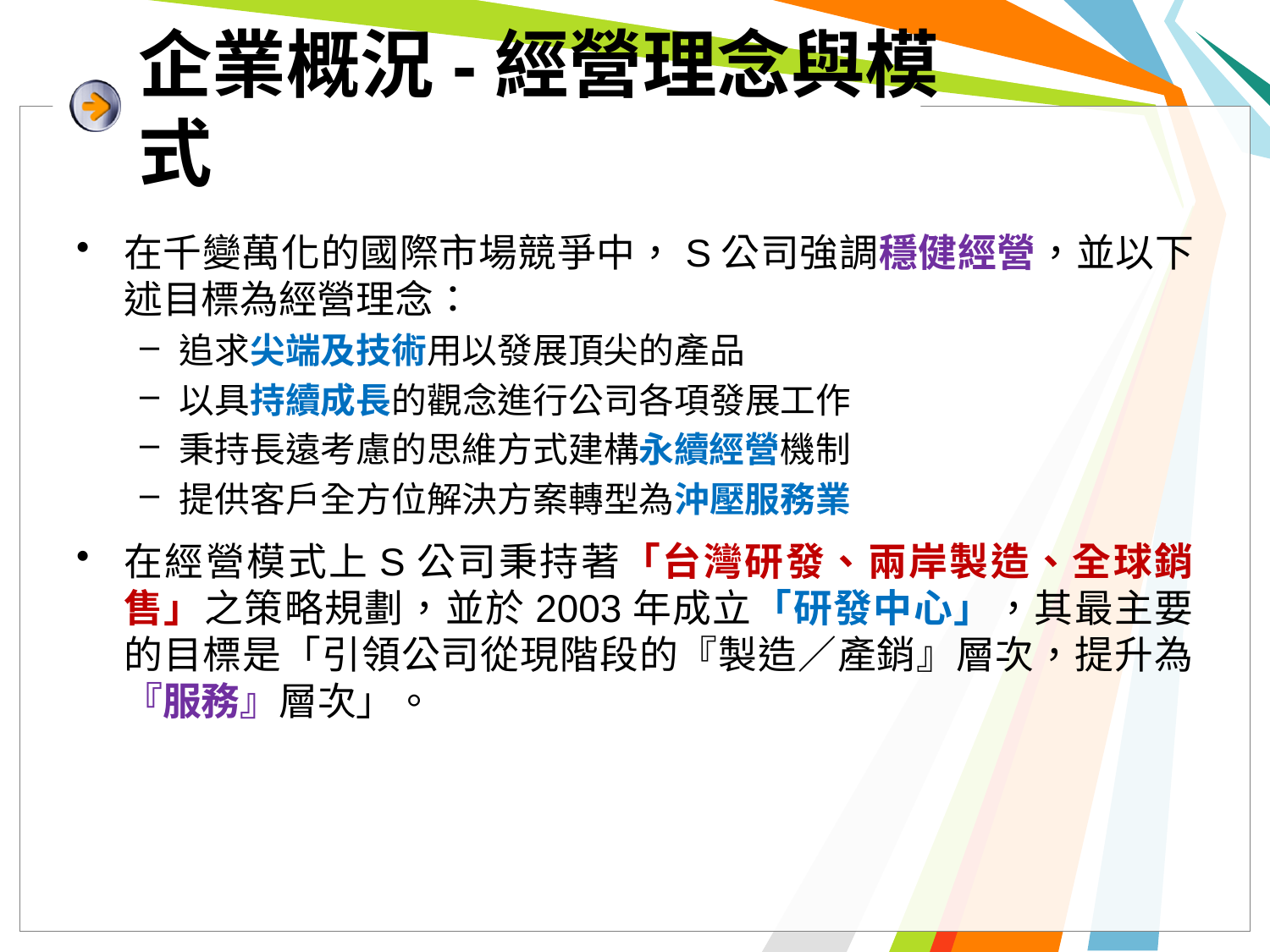

# 企業概況-經營理念與模式
在千變萬化的國際市場競爭中，S公司強調穩健經營，並以下述目標為經營理念：
追求尖端及技術用以發展頂尖的產品
以具持續成長的觀念進行公司各項發展工作
秉持長遠考慮的思維方式建構永續經營機制
提供客戶全方位解決方案轉型為沖壓服務業
在經營模式上S公司秉持著「台灣研發、兩岸製造、全球銷售」之策略規劃，並於2003年成立「研發中心」，其最主要的目標是「引領公司從現階段的『製造／產銷』層次，提升為『服務』層次」。